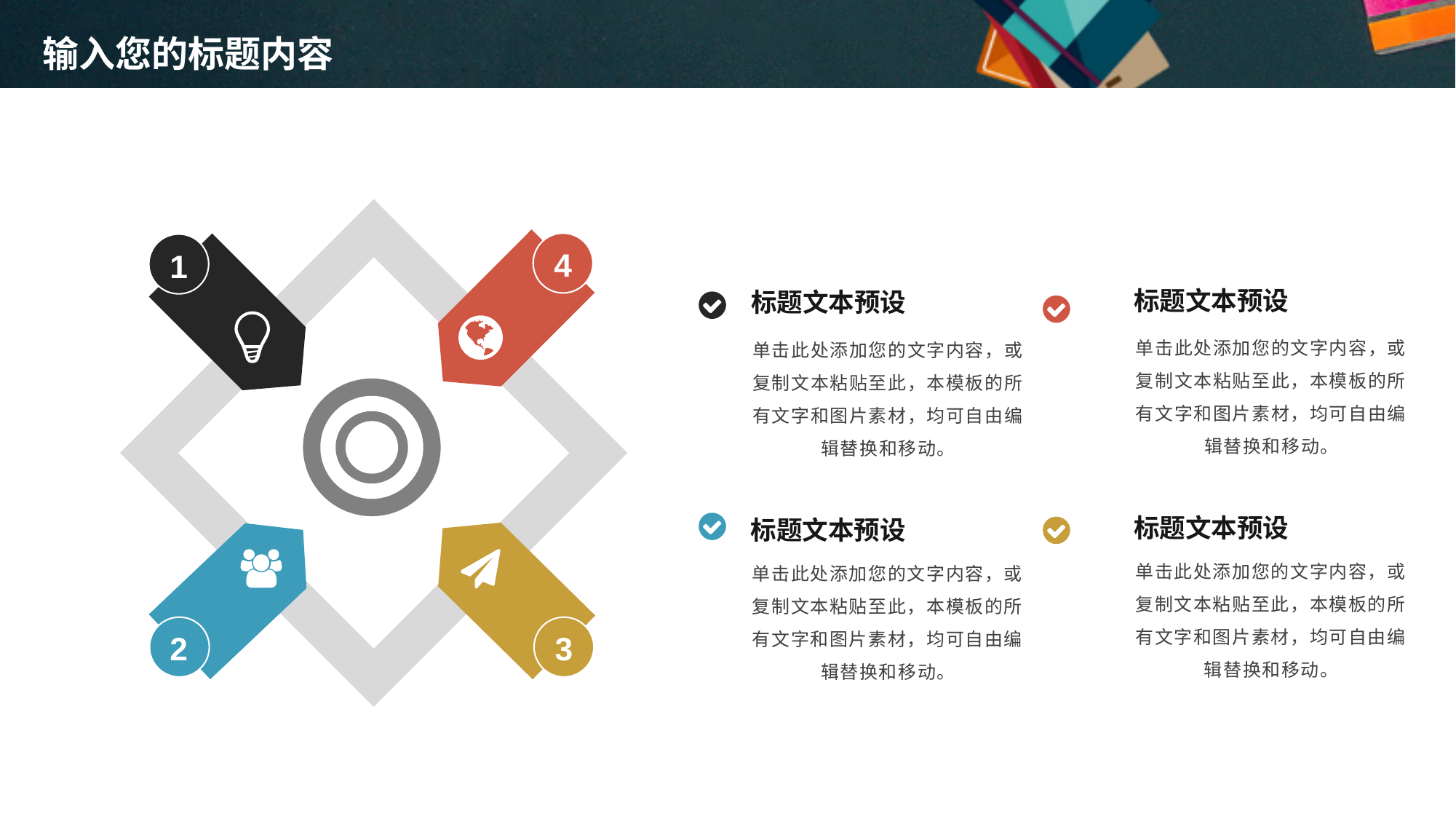

输入您的标题内容

4
1

2
3
标题文本预设
标题文本预设

单击此处添加您的文字内容，或复制文本粘贴至此，本模板的所有文字和图片素材，均可自由编辑替换和移动。
单击此处添加您的文字内容，或复制文本粘贴至此，本模板的所有文字和图片素材，均可自由编辑替换和移动。
标题文本预设
标题文本预设

单击此处添加您的文字内容，或复制文本粘贴至此，本模板的所有文字和图片素材，均可自由编辑替换和移动。
单击此处添加您的文字内容，或复制文本粘贴至此，本模板的所有文字和图片素材，均可自由编辑替换和移动。